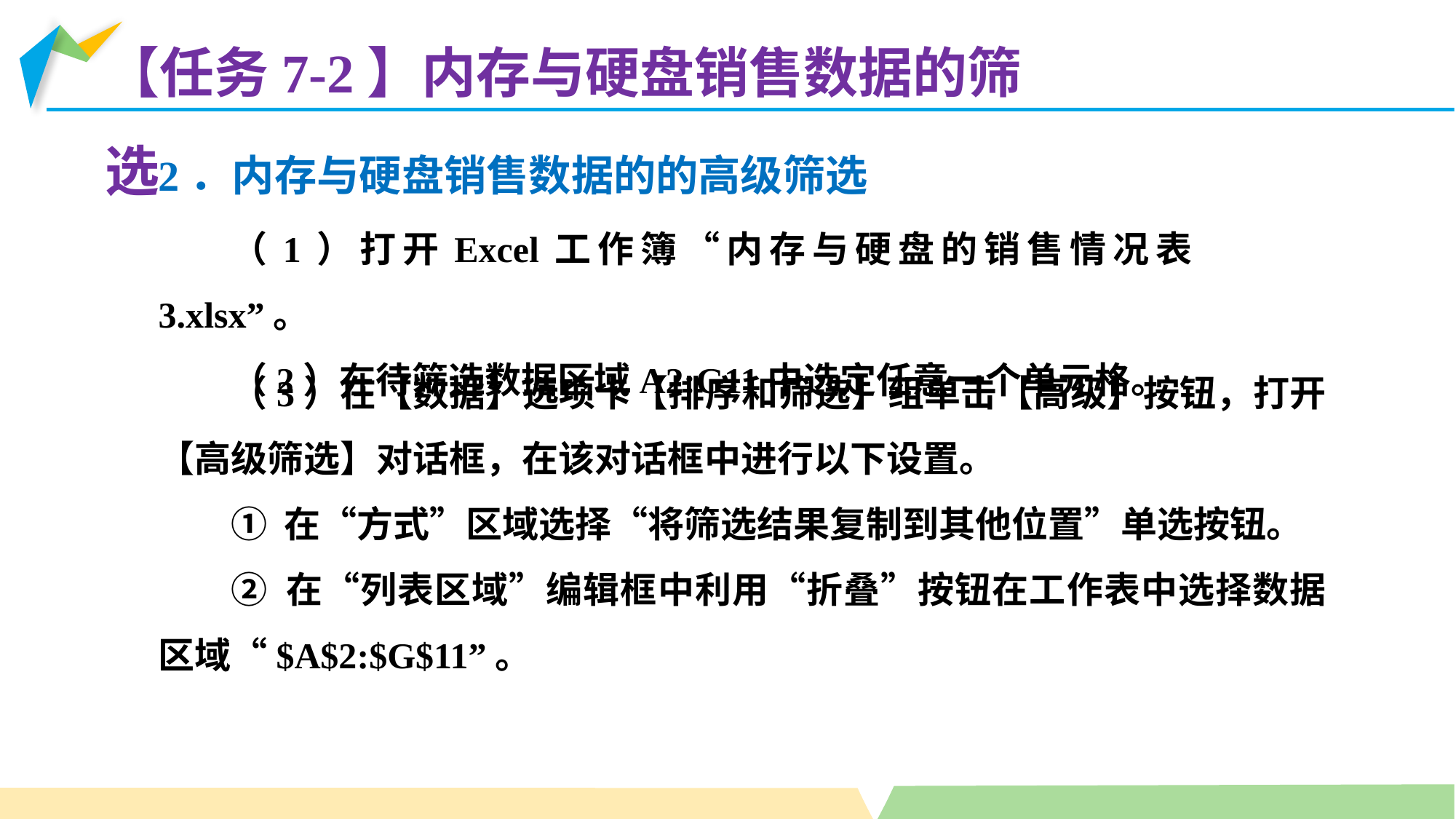

【任务7-2】内存与硬盘销售数据的筛选
2．内存与硬盘销售数据的的高级筛选
（1）打开Excel工作簿“内存与硬盘的销售情况表3.xlsx”。
（2）在待筛选数据区域A2:G11中选定任意一个单元格。
（3）在【数据】选项卡【排序和筛选】组单击【高级】按钮，打开【高级筛选】对话框，在该对话框中进行以下设置。
① 在“方式”区域选择“将筛选结果复制到其他位置”单选按钮。
② 在“列表区域”编辑框中利用“折叠”按钮在工作表中选择数据区域“$A$2:$G$11”。